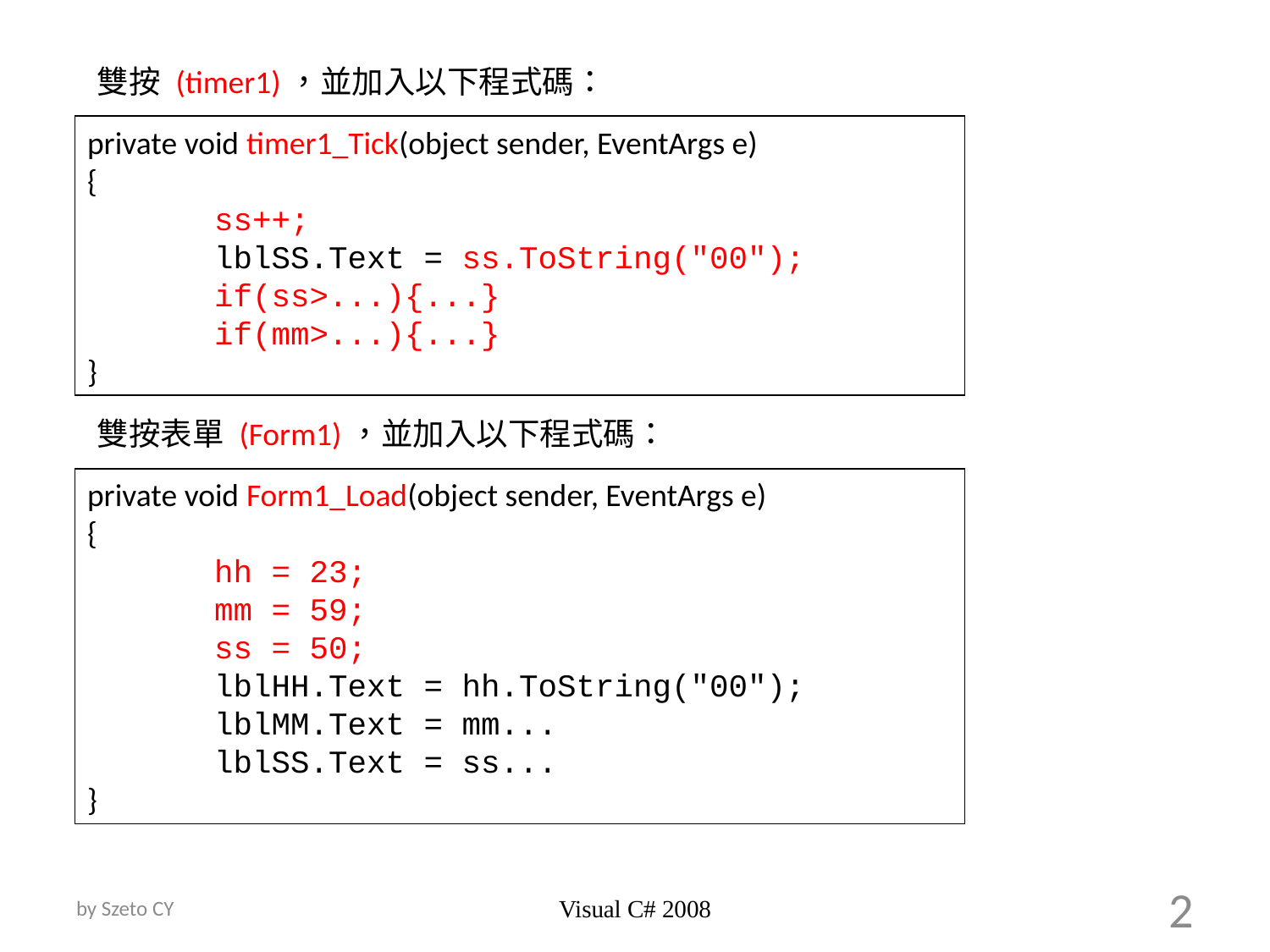

雙按 (timer1)，並加入以下程式碼：
private void timer1_Tick(object sender, EventArgs e)
{
	ss++;
	lblSS.Text = ss.ToString("00");
	if(ss>...){...}
	if(mm>...){...}
}
雙按表單 (Form1)，並加入以下程式碼：
private void Form1_Load(object sender, EventArgs e)
{
	hh = 23;
	mm = 59;
	ss = 50;
	lblHH.Text = hh.ToString("00");
	lblMM.Text = mm...
	lblSS.Text = ss...
}
by Szeto CY
Visual C# 2008
2